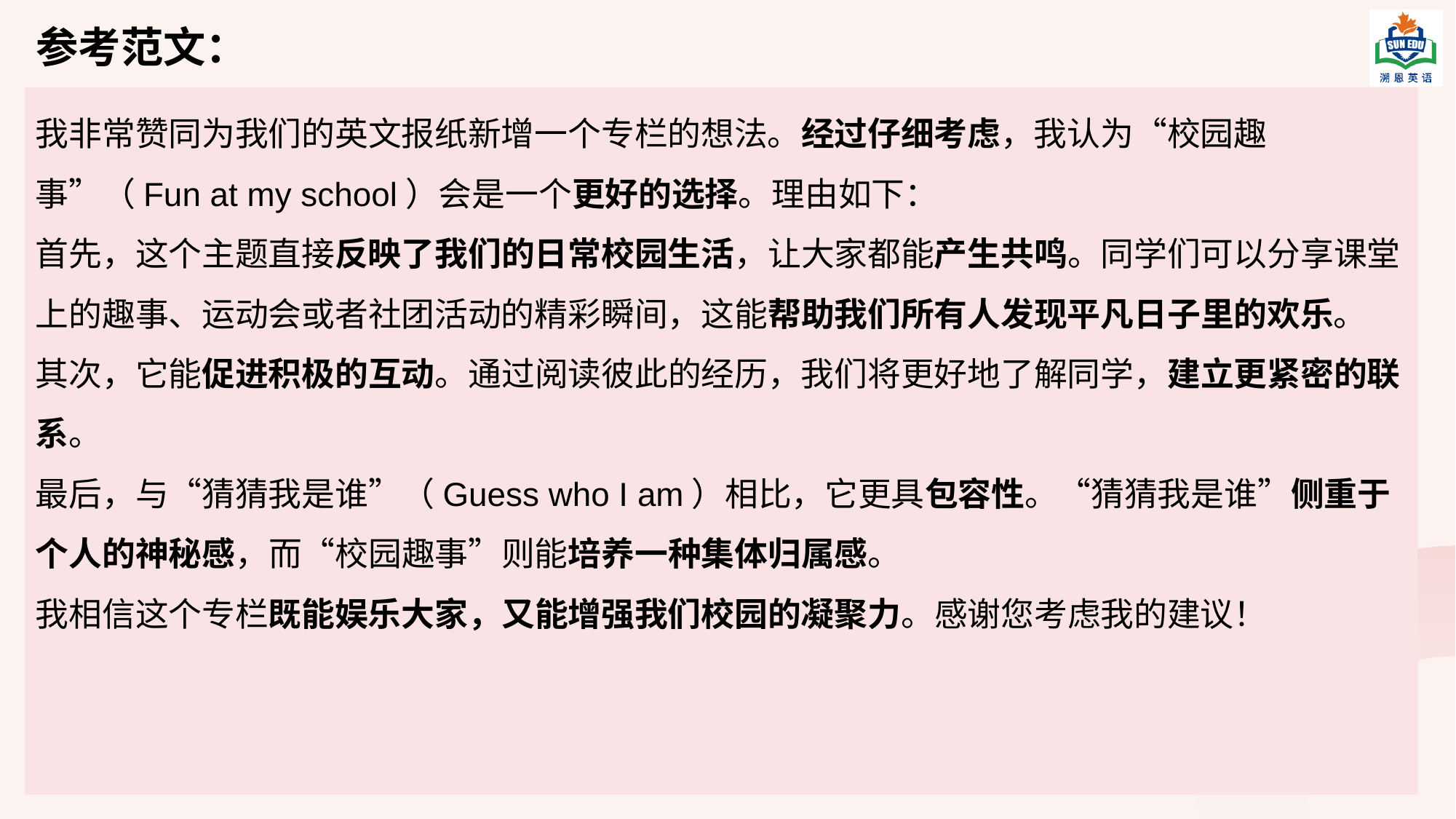

参考范文：
Dear Jenny,
I really like the idea of adding a new column to our English newspaper. After careful consideration, I believe “Fun at my school” would be a better choice. Here’s why.
First, this theme directly reflects our daily school life, making it relatable to everyone. Students can share funny classroom moments, sports events, or club activities, which helps us all appreciate the joy in ordinary days. Second, it encourages positive interaction. By reading about each other’s experiences, we’ll better understand our classmates and build stronger bonds. Lastly, compared to “Guess who I am,” it’s more inclusive. While the latter focuses on individual mysteries, “Fun at School” fosters a sense of community.
I believe this column will both entertain and strengthen our school community. Thanks for considering the idea!
Yours
Li hUA
我非常赞同为我们的英文报纸新增一个专栏的想法。经过仔细考虑，我认为“校园趣事”（Fun at my school）会是一个更好的选择。理由如下：
首先，这个主题直接反映了我们的日常校园生活，让大家都能产生共鸣。同学们可以分享课堂上的趣事、运动会或者社团活动的精彩瞬间，这能帮助我们所有人发现平凡日子里的欢乐。
其次，它能促进积极的互动。通过阅读彼此的经历，我们将更好地了解同学，建立更紧密的联系。
最后，与“猜猜我是谁”（Guess who I am）相比，它更具包容性。“猜猜我是谁”侧重于个人的神秘感，而“校园趣事”则能培养一种集体归属感。
我相信这个专栏既能娱乐大家，又能增强我们校园的凝聚力。感谢您考虑我的建议！